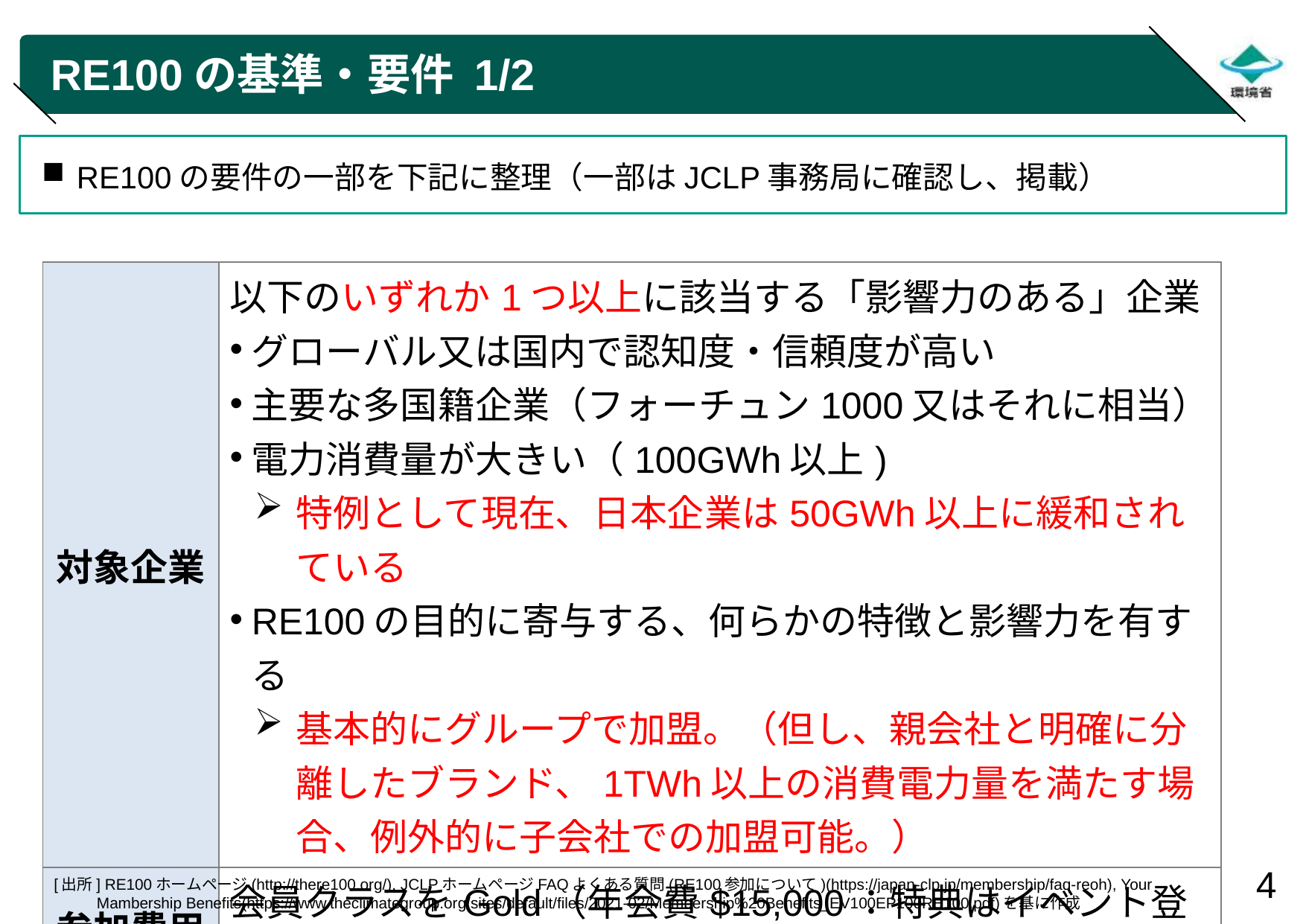

# RE100の基準・要件 1/2
RE100の要件の一部を下記に整理（一部はJCLP事務局に確認し、掲載）
| 対象企業 | 以下のいずれか1つ以上に該当する「影響力のある」企業 グローバル又は国内で認知度・信頼度が高い 主要な多国籍企業（フォーチュン1000又はそれに相当） 電力消費量が大きい（100GWh以上) 特例として現在、日本企業は50GWh以上に緩和されている RE100の目的に寄与する、何らかの特徴と影響力を有する 基本的にグループで加盟。（但し、親会社と明確に分離したブランド、1TWh以上の消費電力量を満たす場合、例外的に子会社での加盟可能。） |
| --- | --- |
| 参加費用 | 会員クラスをGold（年会費$15,000：特典はイベント登壇機会など)、Standard（年会費$5,000）から選択 |
[出所] RE100ホームページ(http://there100.org/), JCLPホームページFAQよくある質問(RE100参加について)(https://japan-clp.jp/membership/faq-reoh), Your Mambership Benefits(https://www.theclimategroup.org/sites/default/files/2021-02/Membership%20Benefits_EV100EP100RE100.pdf)を基に作成